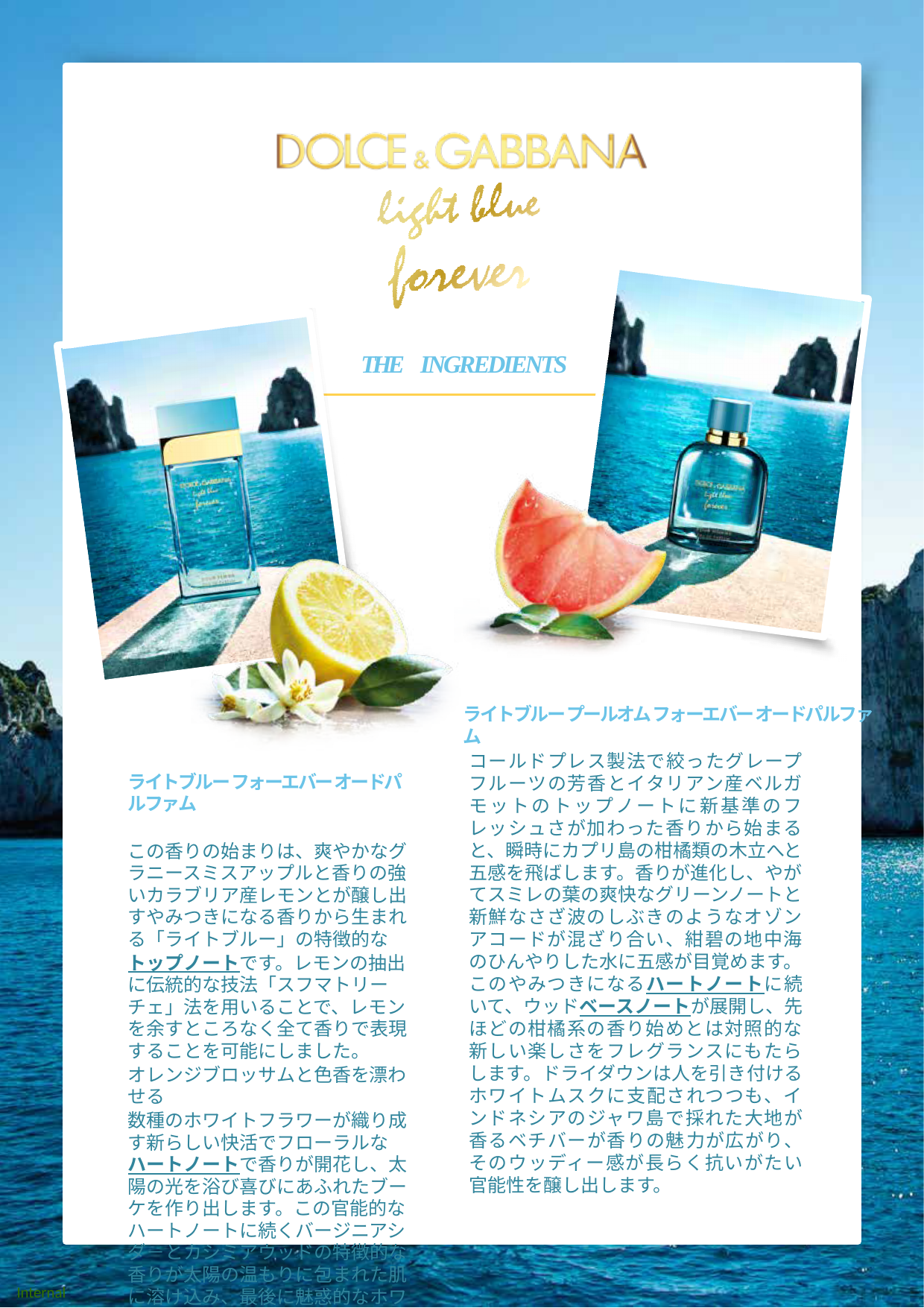

THE   INGREDIENTS

ライトブルー プールオム フォーエバー オードパルファム
コールドプレス製法で絞ったグレープフルーツの芳香とイタリアン産ベルガモットのトップノートに新基準のフレッシュさが加わった香りから始まると、瞬時にカプリ島の柑橘類の木立へと五感を飛ばします。香りが進化し、やがてスミレの葉の爽快なグリーンノートと新鮮なさざ波のしぶきのようなオゾンアコードが混ざり合い、紺碧の地中海のひんやりした水に五感が目覚めます。このやみつきになるハートノートに続いて、ウッドベースノートが展開し、先ほどの柑橘系の香り始めとは対照的な新しい楽しさをフレグランスにもたらします。ドライダウンは人を引き付けるホワイトムスクに支配されつつも、インドネシアのジャワ島で採れた大地が香るベチバーが香りの魅力が広がり、そのウッディー感が長らく抗いがたい官能性を醸し出します。

ライトブルー フォーエバー オードパルファム

この香りの始まりは、爽やかなグラニースミスアップルと香りの強いカラブリア産レモンとが醸し出すやみつきになる香りから生まれる「ライトブルー」の特徴的な
トップノートです。レモンの抽出に伝統的な技法「スフマトリーチェ」法を用いることで、レモンを余すところなく全て香りで表現することを可能にしました。
オレンジブロッサムと色香を漂わせる
数種のホワイトフラワーが織り成す新らしい快活でフローラルなハートノートで香りが開花し、太陽の光を浴び喜びにあふれたブーケを作り出します。この官能的なハートノートに続くバージニアシダ－とカシミアウッドの特徴的な香りが太陽の温もりに包まれた肌に溶け込み、最後に魅惑的なホワイトムスクに包まれます。